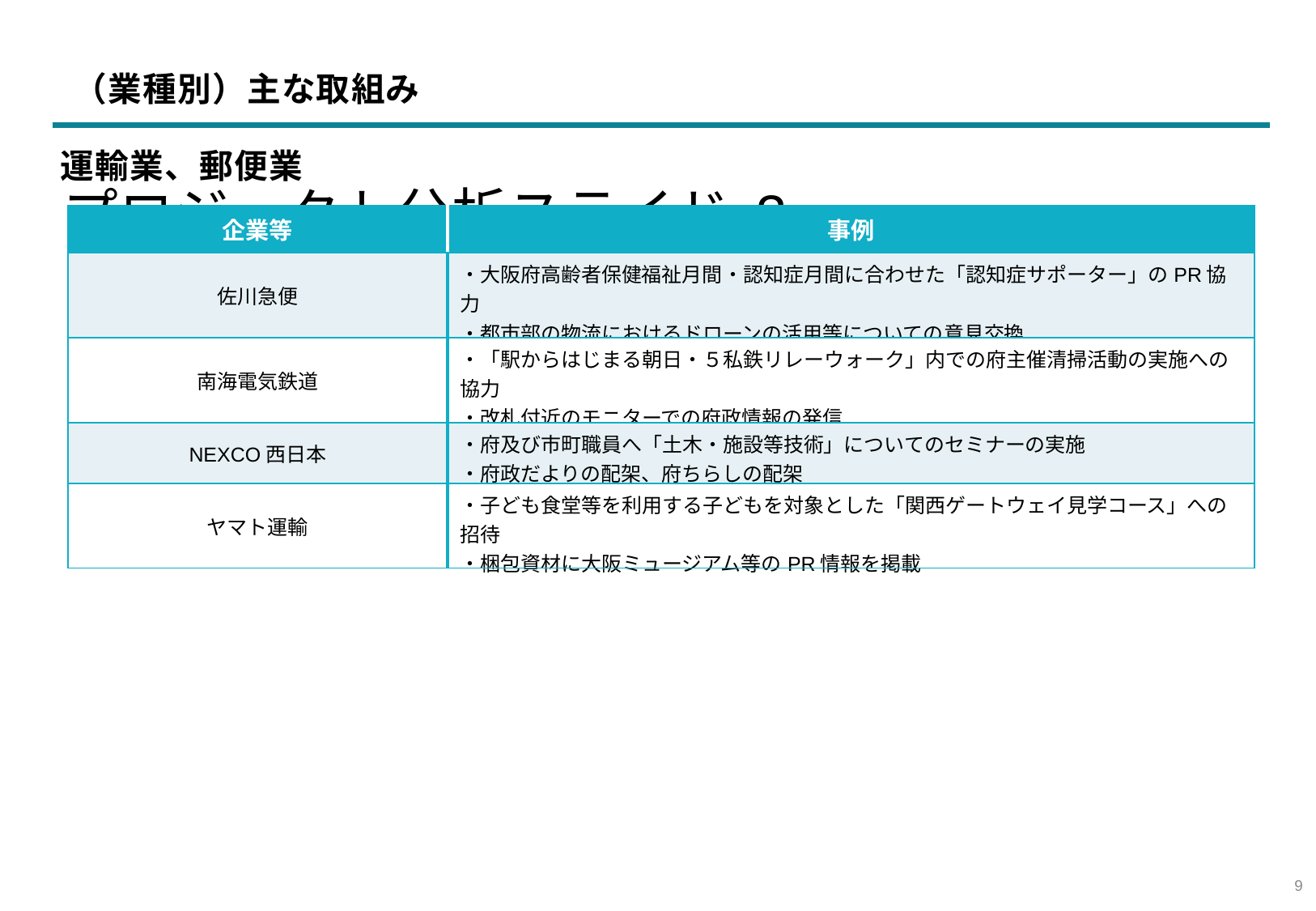

（業種別）主な取組み
運輸業、郵便業
プロジェクト分析スライド 3
| 企業等 | 事例 |
| --- | --- |
| 佐川急便 | ・大阪府高齢者保健福祉月間・認知症月間に合わせた「認知症サポーター」のPR協力 ・都市部の物流におけるドローンの活用等についての意見交換 |
| 南海電気鉄道 | ・「駅からはじまる朝日・５私鉄リレーウォーク」内での府主催清掃活動の実施への協力 ・改札付近のモニターでの府政情報の発信 |
| NEXCO西日本 | ・府及び市町職員へ「土木・施設等技術」についてのセミナーの実施 ・府政だよりの配架、府ちらしの配架 |
| ヤマト運輸 | ・子ども食堂等を利用する子どもを対象とした「関西ゲートウェイ見学コース」への招待 ・梱包資材に大阪ミュージアム等のPR情報を掲載 |
9